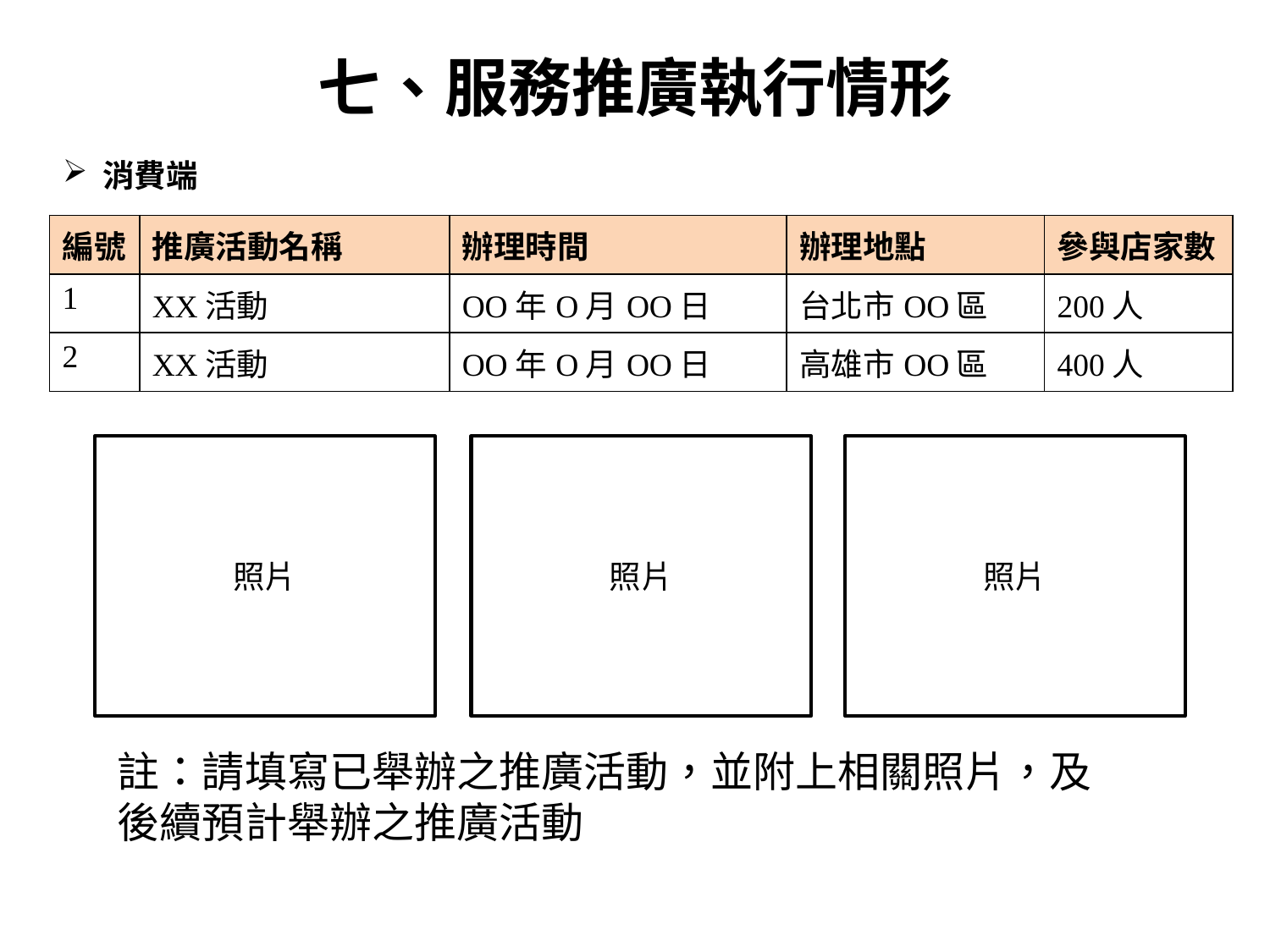

七、服務推廣執行情形
消費端
| 編號 | 推廣活動名稱 | 辦理時間 | 辦理地點 | 參與店家數 |
| --- | --- | --- | --- | --- |
| 1 | XX活動 | OO年O月OO日 | 台北市OO區 | 200人 |
| 2 | XX活動 | OO年O月OO日 | 高雄市OO區 | 400人 |
照片
照片
照片
註：請填寫已舉辦之推廣活動，並附上相關照片，及後續預計舉辦之推廣活動